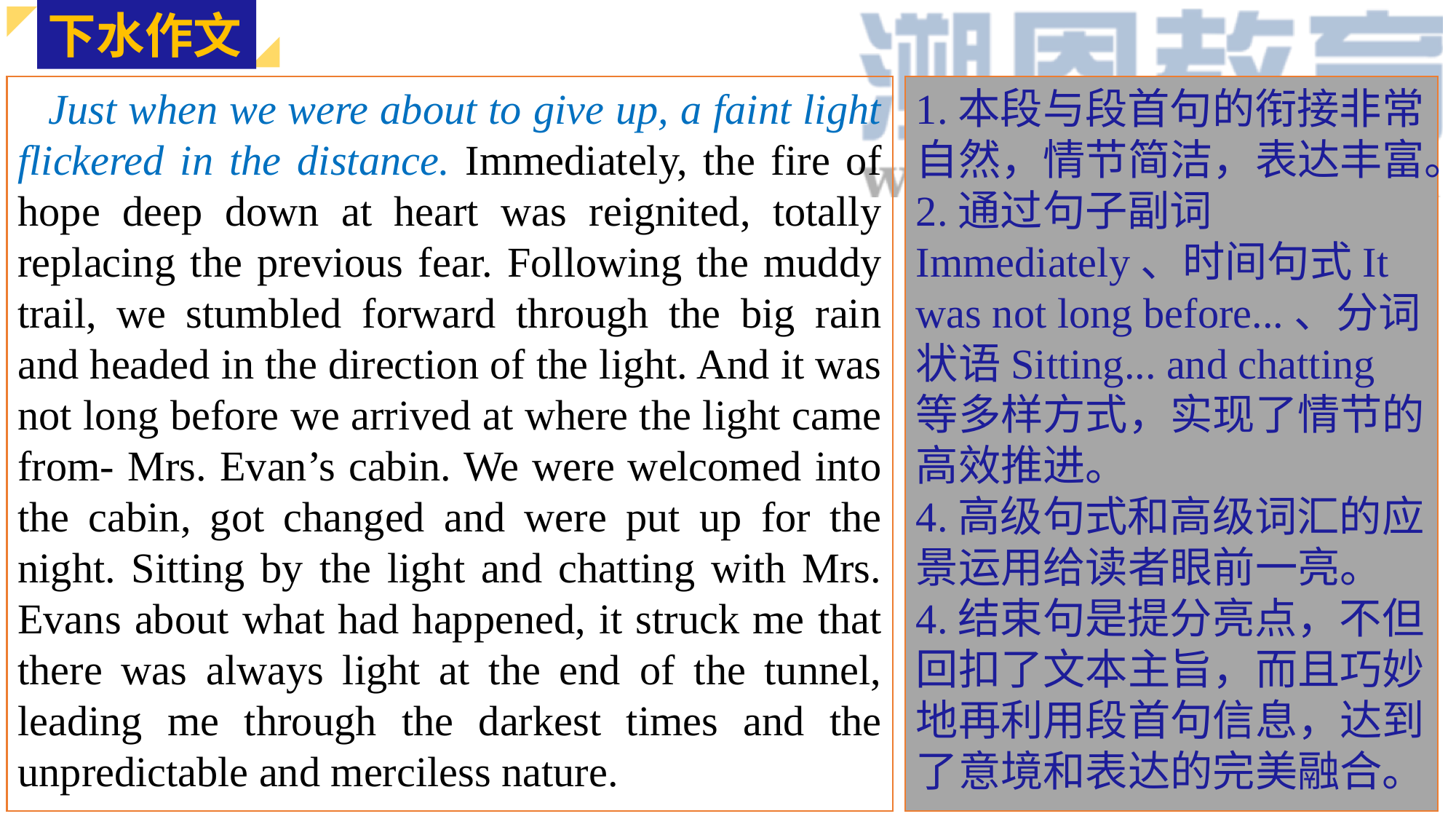

下水作文

   Just when we were about to give up, a faint light flickered in the distance. Immediately, the fire of hope deep down at heart was reignited, totally replacing the previous fear. Following the muddy trail, we stumbled forward through the big rain and headed in the direction of the light. And it was not long before we arrived at where the light came from- Mrs. Evan’s cabin. We were welcomed into the cabin, got changed and were put up for the night. Sitting by the light and chatting with Mrs. Evans about what had happened, it struck me that there was always light at the end of the tunnel, leading me through the darkest times and the unpredictable and merciless nature.
1.本段与段首句的衔接非常自然，情节简洁，表达丰富。
2.通过句子副词Immediately、时间句式It was not long before...、分词状语Sitting... and chatting等多样方式，实现了情节的高效推进。
4.高级句式和高级词汇的应景运用给读者眼前一亮。
4.结束句是提分亮点，不但回扣了文本主旨，而且巧妙地再利用段首句信息，达到了意境和表达的完美融合。